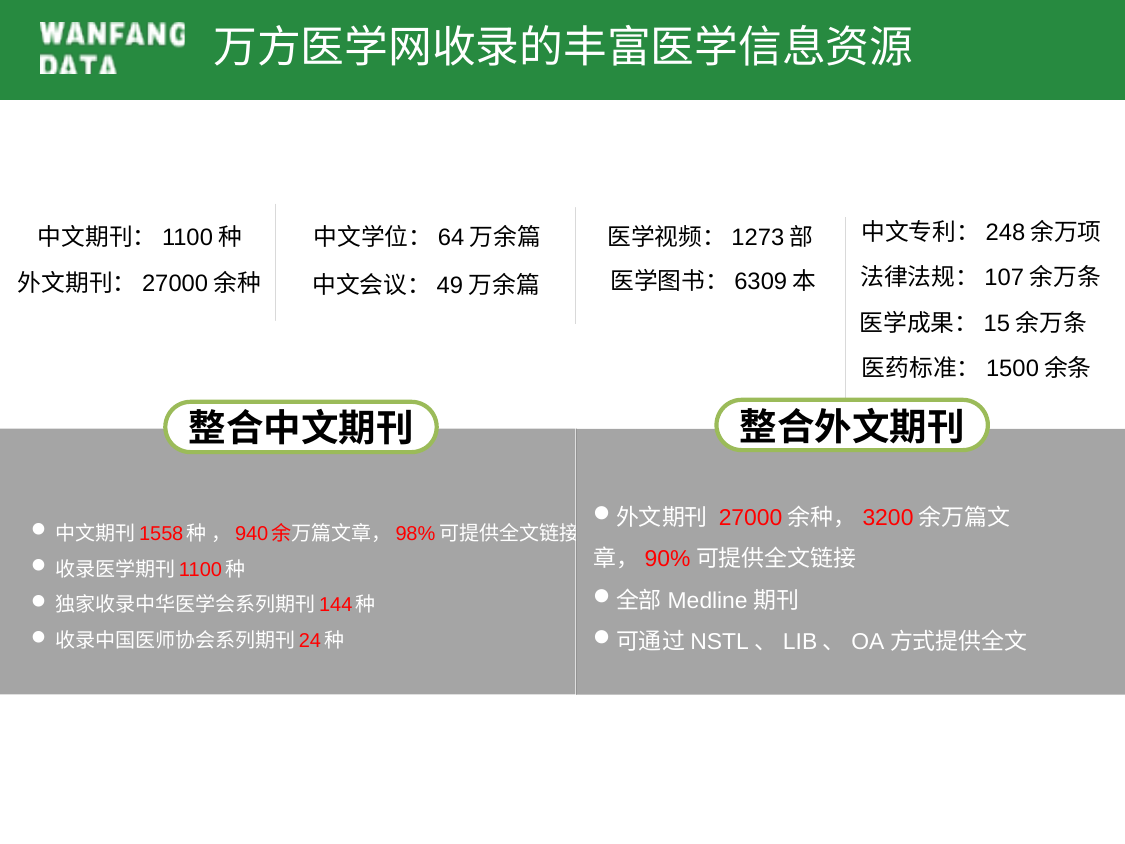

万方医学网收录的丰富医学信息资源
中文专利：248余万项
中文期刊：1100种
医学视频：1273部
 中文学位：64万余篇
法律法规：107余万条
医学图书：6309本
外文期刊：27000余种
 中文会议：49万余篇
医学成果：15余万条
医药标准：1500余条
整合外文期刊
整合中文期刊

外文期刊 27000余种，3200余万篇文章，90%可提供全文链接
全部Medline期刊
可通过NSTL、LIB、OA方式提供全文
 中文期刊1558种 ，940余万篇文章，98%可提供全文链接
 收录医学期刊1100种
 独家收录中华医学会系列期刊144种
 收录中国医师协会系列期刊24种